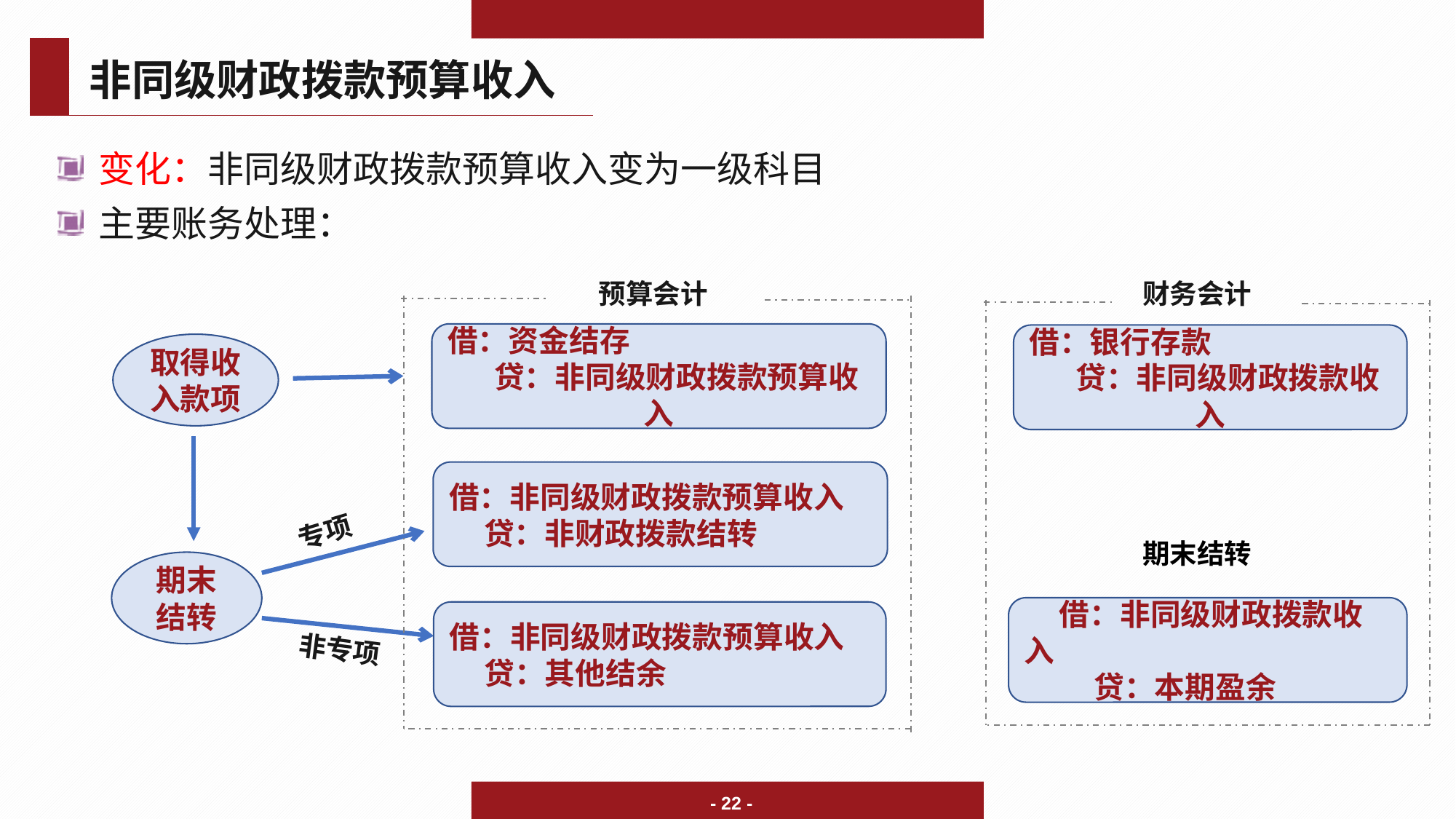

非同级财政拨款预算收入
变化：非同级财政拨款预算收入变为一级科目
主要账务处理：

预算会计
财务会计
借：资金结存
    贷：非同级财政拨款预算收入
借：银行存款
    贷：非同级财政拨款收入
取得收入款项
借：非同级财政拨款预算收入
    贷：非财政拨款结转
专项
期末结转
期末结转
    借：非同级财政拨款收入
         贷：本期盈余
借：非同级财政拨款预算收入
    贷：其他结余
非专项

- 22 -